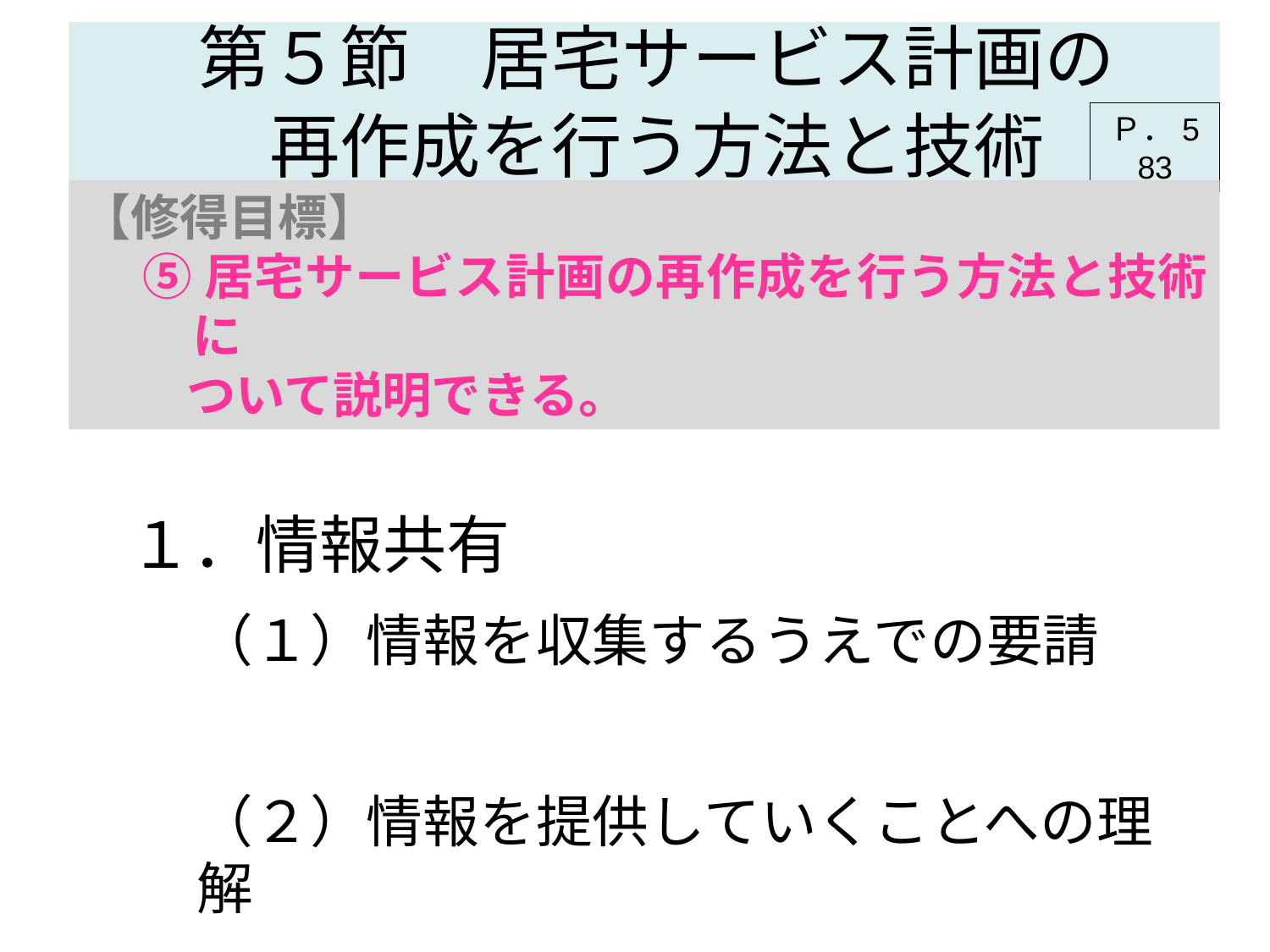

第５節　居宅サービス計画の
再作成を行う方法と技術
Ｐ．583
【修得目標】
     ⑤居宅サービス計画の再作成を行う方法と技術に
　     ついて説明できる。
# １．情報共有
（１）情報を収集するうえでの要請
（２）情報を提供していくことへの理解